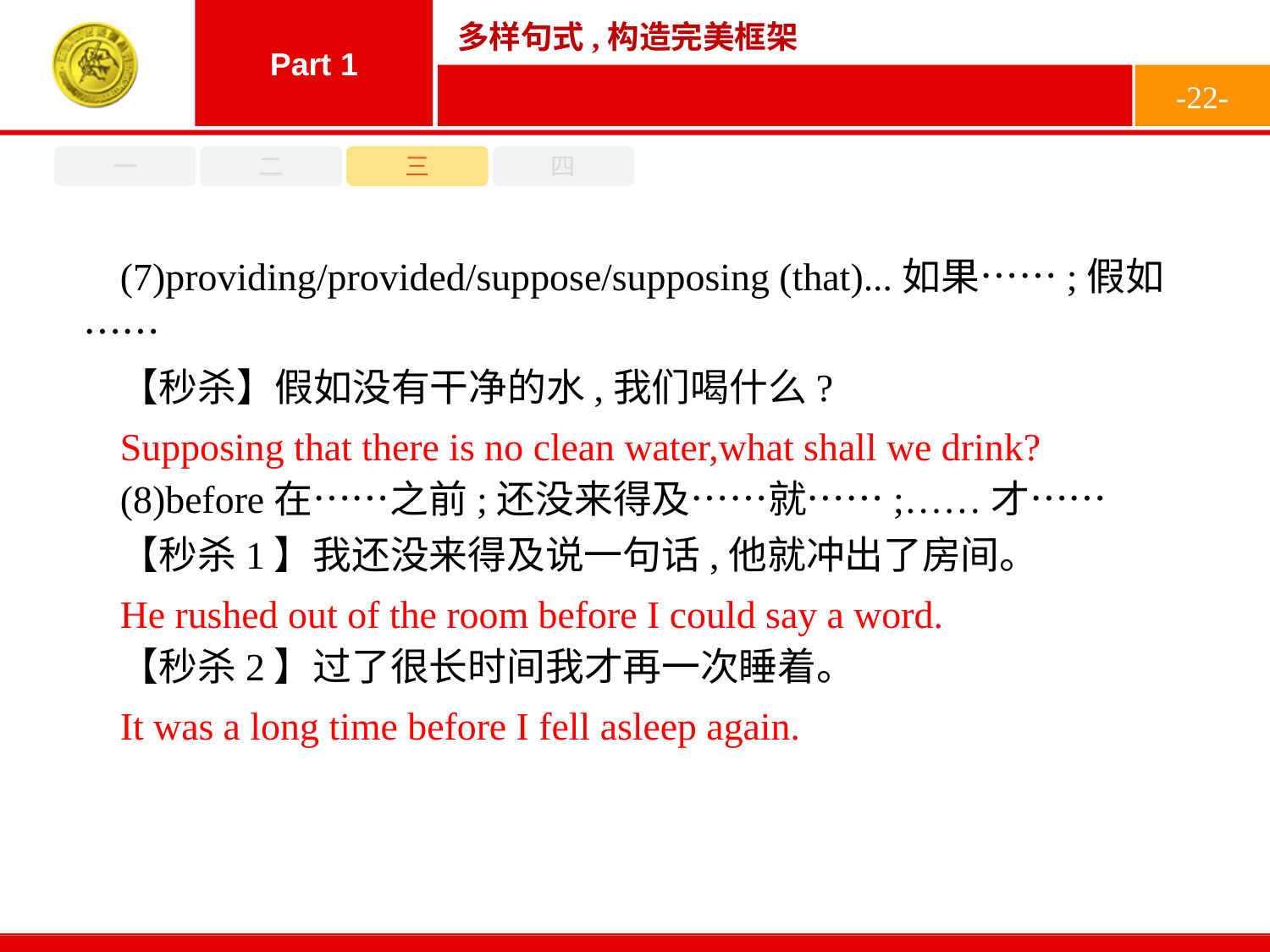

-22-
一
二
三
四
(7)providing/provided/suppose/supposing (that)...如果……;假如……
【秒杀】假如没有干净的水,我们喝什么?

(8)before在……之前;还没来得及……就……;……才……
【秒杀1】我还没来得及说一句话,他就冲出了房间。

【秒杀2】过了很长时间我才再一次睡着。
Supposing that there is no clean water,what shall we drink?

He rushed out of the room before I could say a word.

It was a long time before I fell asleep again.